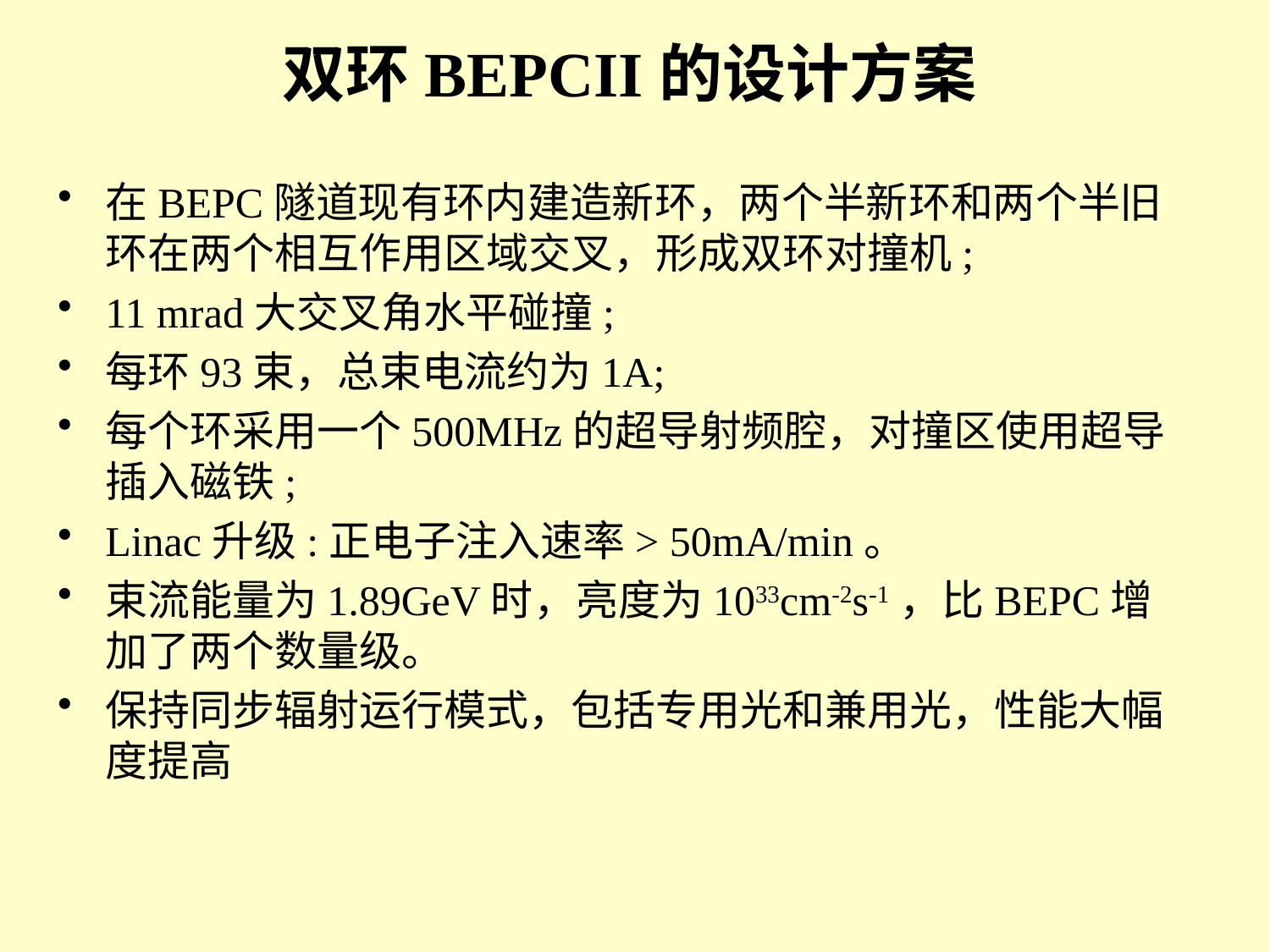

# 双环BEPCII的设计方案
在BEPC隧道现有环内建造新环，两个半新环和两个半旧环在两个相互作用区域交叉，形成双环对撞机;
11 mrad大交叉角水平碰撞;
每环93束，总束电流约为1A;
每个环采用一个500MHz的超导射频腔，对撞区使用超导插入磁铁;
Linac升级:正电子注入速率> 50mA/min。
束流能量为1.89GeV时，亮度为1033cm-2s-1，比BEPC增加了两个数量级。
保持同步辐射运行模式，包括专用光和兼用光，性能大幅度提高